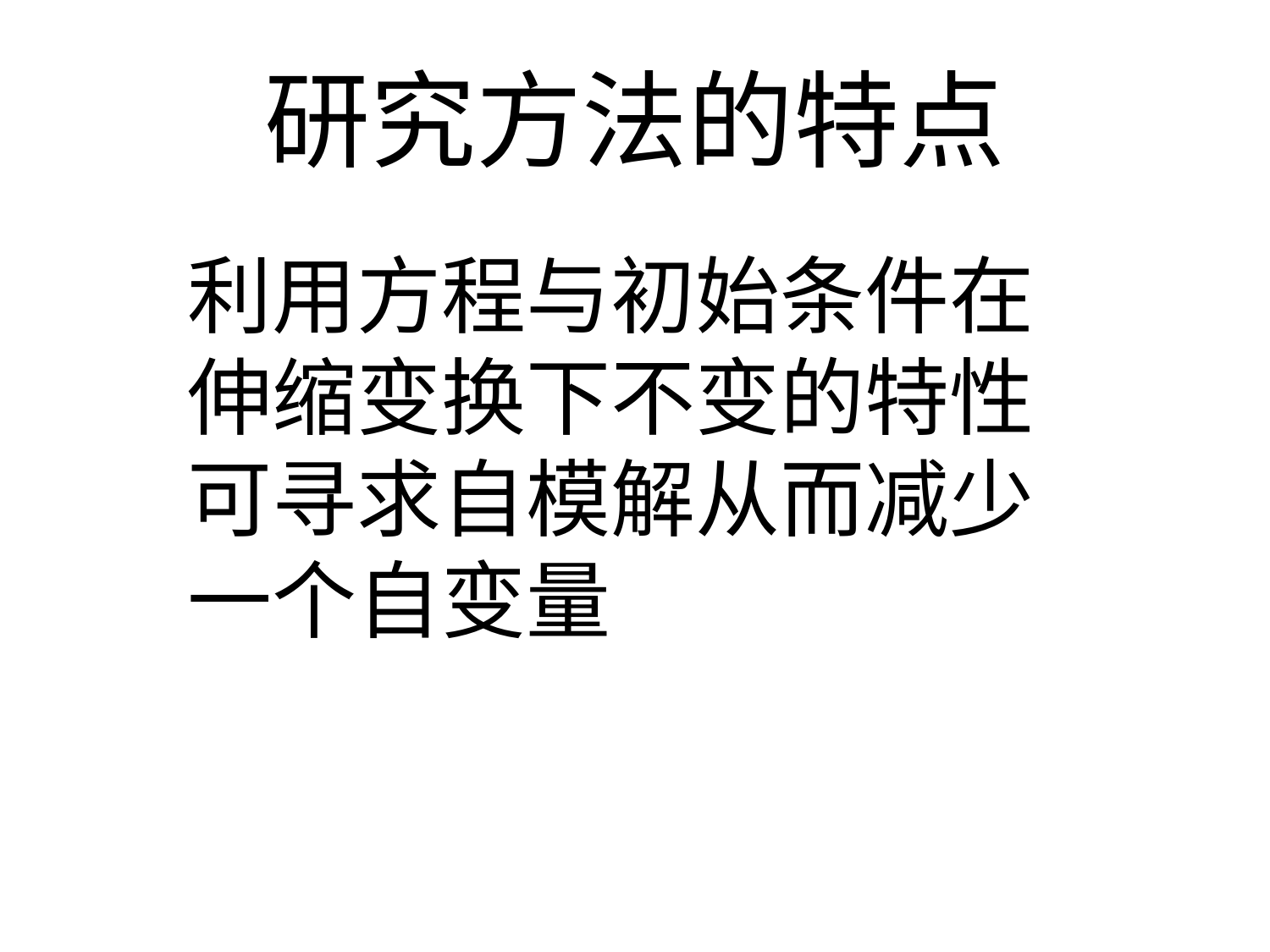

# 研究方法的特点
利用方程与初始条件在伸缩变换下不变的特性可寻求自模解从而减少一个自变量